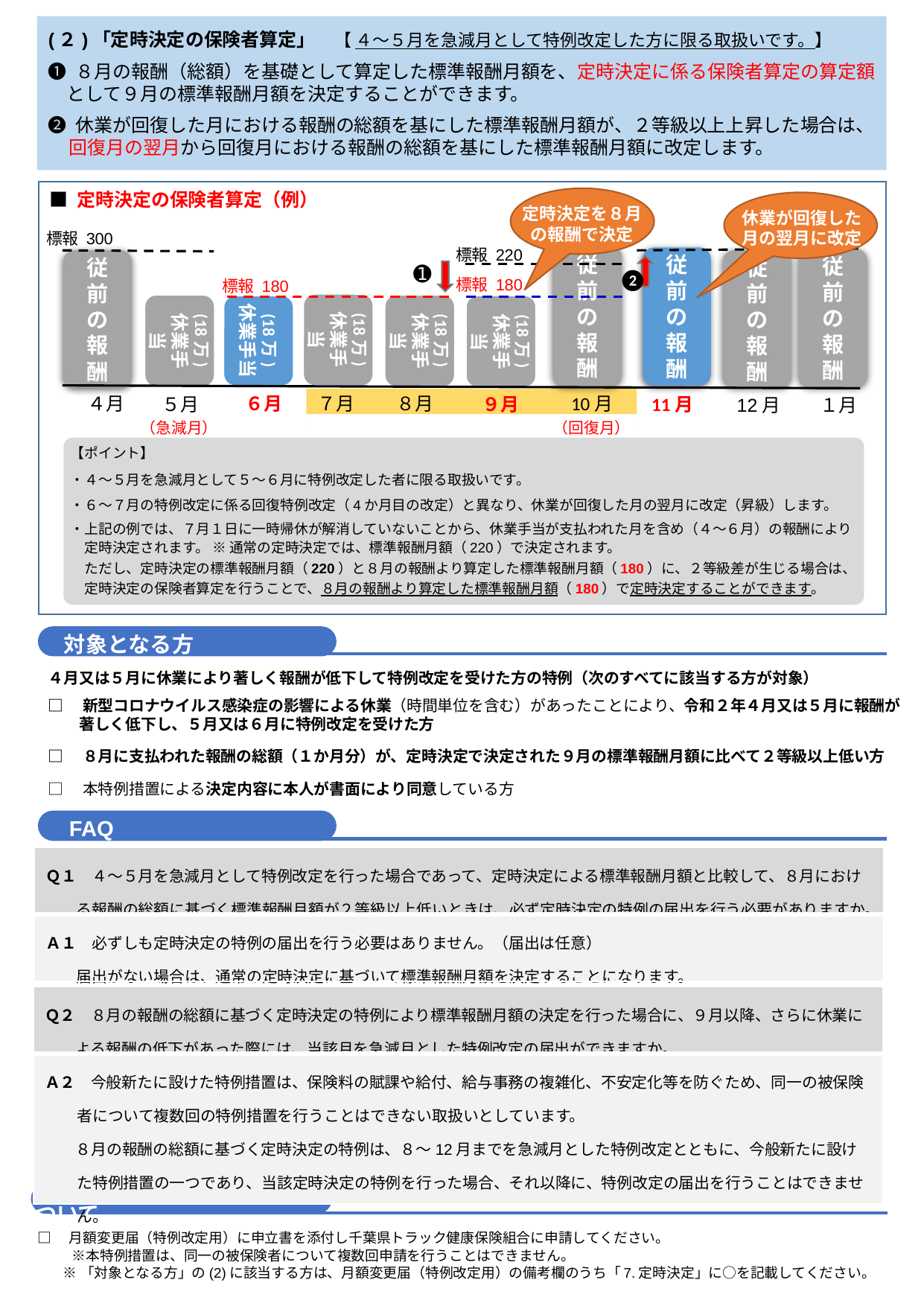

(２)「定時決定の保険者算定」　【 ４～５月を急減月として特例改定した方に限る取扱いです。】

➊ ８月の報酬（総額）を基礎として算定した標準報酬月額を、定時決定に係る保険者算定の算定額
　として９月の標準報酬月額を決定することができます。

❷ 休業が回復した月における報酬の総額を基にした標準報酬月額が、２等級以上上昇した場合は、
    回復月の翌月から回復月における報酬の総額を基にした標準報酬月額に改定します。

■ 定時決定の保険者算定（例）

定時決定を８月
の報酬で決定
休業が回復した月の翌月に改定
標報 300
標報 220
従前の報酬
従前の報酬
従前の報酬
従前の報酬
従前の報酬
➊

❷

標報 180
標報 180
(18万)
休業手当
(18万)
休業手当
(18万)
休業手当
(18万)
休業手当
(18万)
休業手当

８月
６月
７月
４月
10月
９月
５月
11月
12月
１月
（急減月）
（回復月）
【ポイント】

・４～５月を急減月として５～６月に特例改定した者に限る取扱いです。
・６～７月の特例改定に係る回復特例改定（4か月目の改定）と異なり、休業が回復した月の翌月に改定（昇級）します。

・上記の例では、７月１日に一時帰休が解消していないことから、休業手当が支払われた月を含め（４～６月）の報酬により

　定時決定されます。 ※ 通常の定時決定では、標準報酬月額（220）で決定されます。

　ただし、定時決定の標準報酬月額（220）と８月の報酬より算定した標準報酬月額（180）に、２等級差が生じる場合は、

　定時決定の保険者算定を行うことで、８月の報酬より算定した標準報酬月額（180）で定時決定することができます。

　対象となる方
４月又は５月に休業により著しく報酬が低下して特例改定を受けた方の特例（次のすべてに該当する方が対象）

□　新型コロナウイルス感染症の影響による休業（時間単位を含む）があったことにより、令和２年４月又は５月に報酬が
　　著しく低下し、５月又は６月に特例改定を受けた方
□　８月に支払われた報酬の総額（１か月分）が、定時決定で決定された９月の標準報酬月額に比べて２等級以上低い方
□　本特例措置による決定内容に本人が書面により同意している方
　FAQ
| Ｑ１　４～５月を急減月として特例改定を行った場合であって、定時決定による標準報酬月額と比較して、８月におけ 　　る報酬の総額に基づく標準報酬月額が２等級以上低いときは、必ず定時決定の特例の届出を行う必要がありますか。 |
| --- |
| Ａ１　必ずしも定時決定の特例の届出を行う必要はありません。（届出は任意） 　　届出がない場合は、通常の定時決定に基づいて標準報酬月額を決定することになります。 |
| Ｑ２　８月の報酬の総額に基づく定時決定の特例により標準報酬月額の決定を行った場合に、９月以降、さらに休業に 　　よる報酬の低下があった際には、当該月を急減月とした特例改定の届出ができますか。 |
| --- |
| Ａ２　今般新たに設けた特例措置は、保険料の賦課や給付、給与事務の複雑化、不安定化等を防ぐため、同一の被保険者について複数回の特例措置を行うことはできない取扱いとしています。 　　８月の報酬の総額に基づく定時決定の特例は、８～12月までを急減月とした特例改定とともに、今般新たに設けた特例措置の一つであり、当該定時決定の特例を行った場合、それ以降に、特例改定の届出を行うことはできません。 |
　(1)	,(2) の申請手続について
□　月額変更届（特例改定用）に申立書を添付し千葉県トラック健康保険組合に申請してください。
　　  ※本特例措置は、同一の被保険者について複数回申請を行うことはできません。
        ※「対象となる方」の(2)に該当する方は、月額変更届（特例改定用）の備考欄のうち「7.定時決定」に○を記載してください。